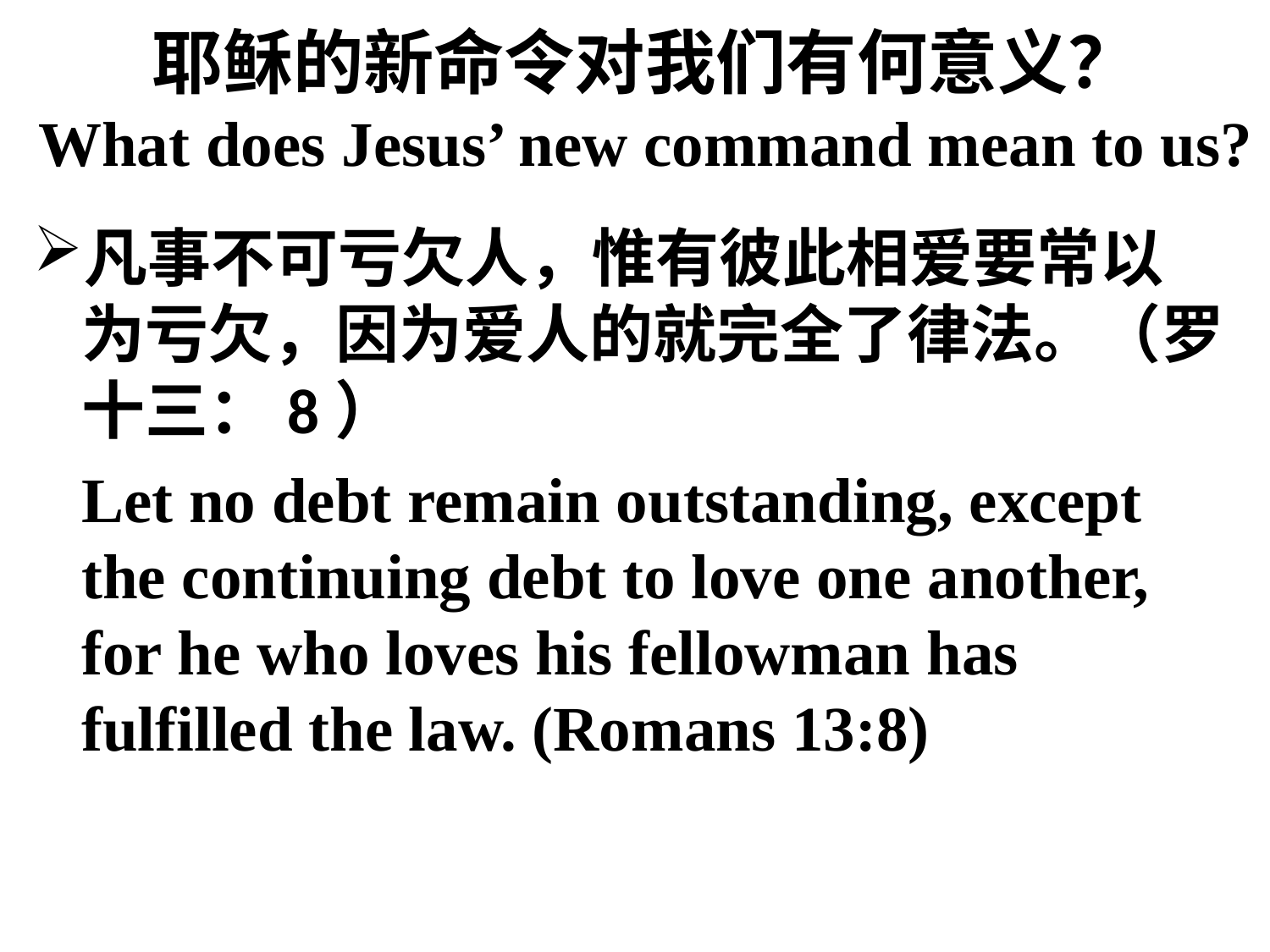

# 耶稣的新命令对我们有何意义？ What does Jesus’ new command mean to us?
凡事不可亏欠人，惟有彼此相爱要常以为亏欠，因为爱人的就完全了律法。（罗十三：8）
	Let no debt remain outstanding, except the continuing debt to love one another, for he who loves his fellowman has fulfilled the law. (Romans 13:8)